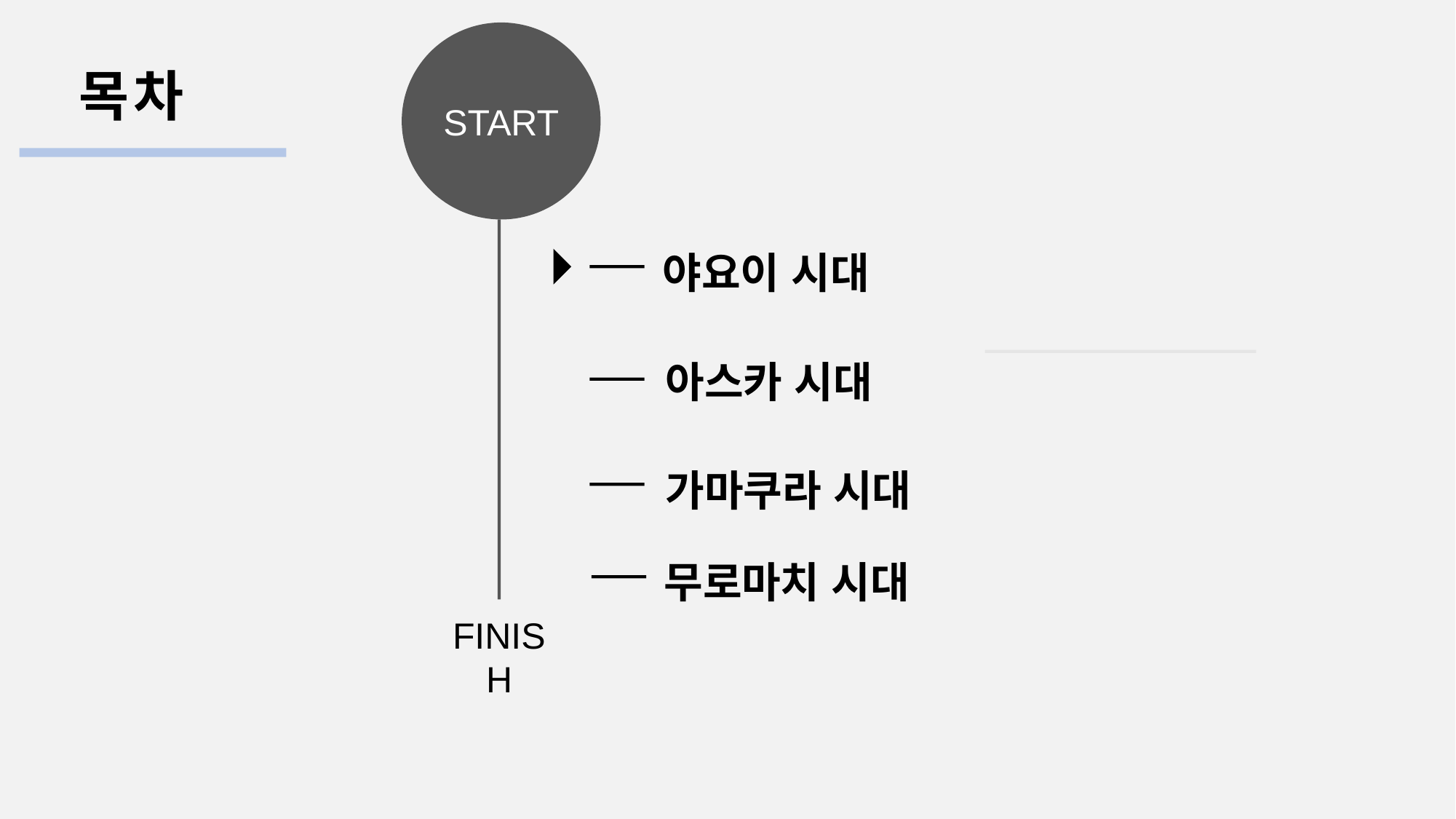

START

목차

야요이 시대

아스카 시대

가마쿠라 시대

무로마치 시대

FINISH